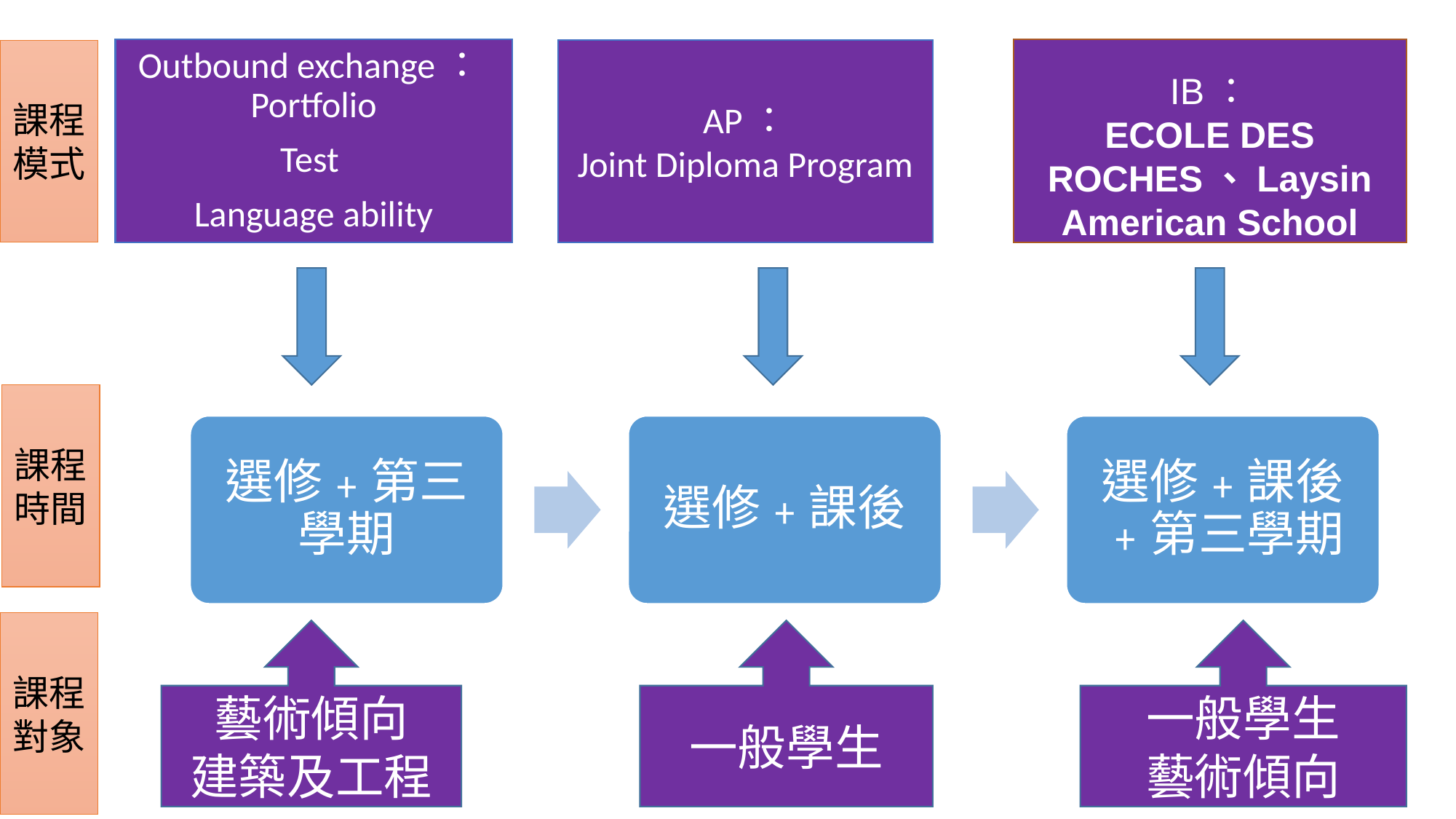

Outbound exchange：Portfolio
Test
Language ability

IB：
ECOLE DES ROCHES、Laysin American School

課程模式
AP：
Joint Diploma Program

課程時間

選修﹢第三學期
選修﹢課後
選修﹢課後﹢第三學期

課程對象
藝術傾向
建築及工程
一般學生
一般學生
藝術傾向